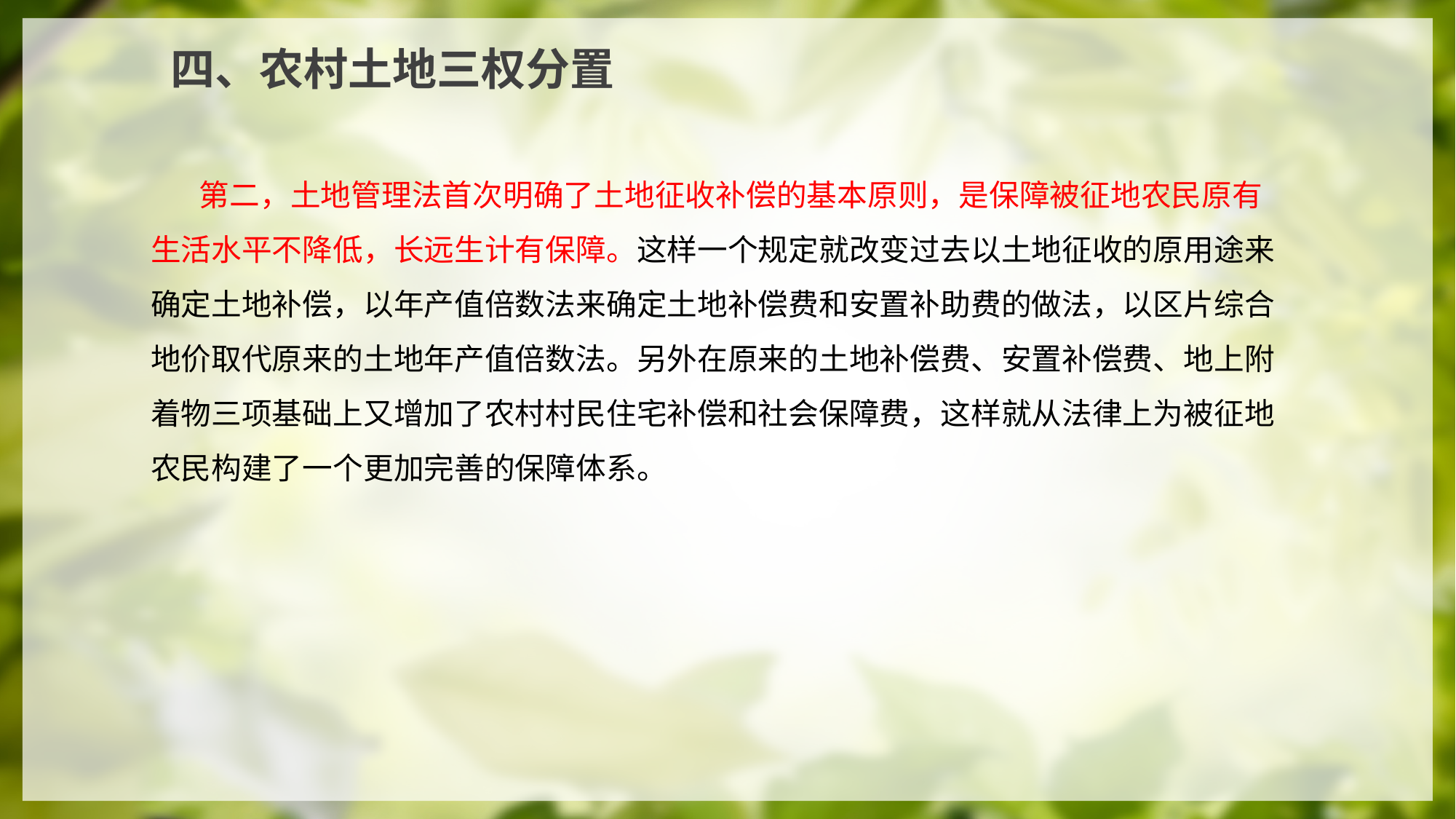

四、农村土地三权分置
      第二，土地管理法首次明确了土地征收补偿的基本原则，是保障被征地农民原有生活水平不降低，长远生计有保障。这样一个规定就改变过去以土地征收的原用途来确定土地补偿，以年产值倍数法来确定土地补偿费和安置补助费的做法，以区片综合地价取代原来的土地年产值倍数法。另外在原来的土地补偿费、安置补偿费、地上附着物三项基础上又增加了农村村民住宅补偿和社会保障费，这样就从法律上为被征地农民构建了一个更加完善的保障体系。